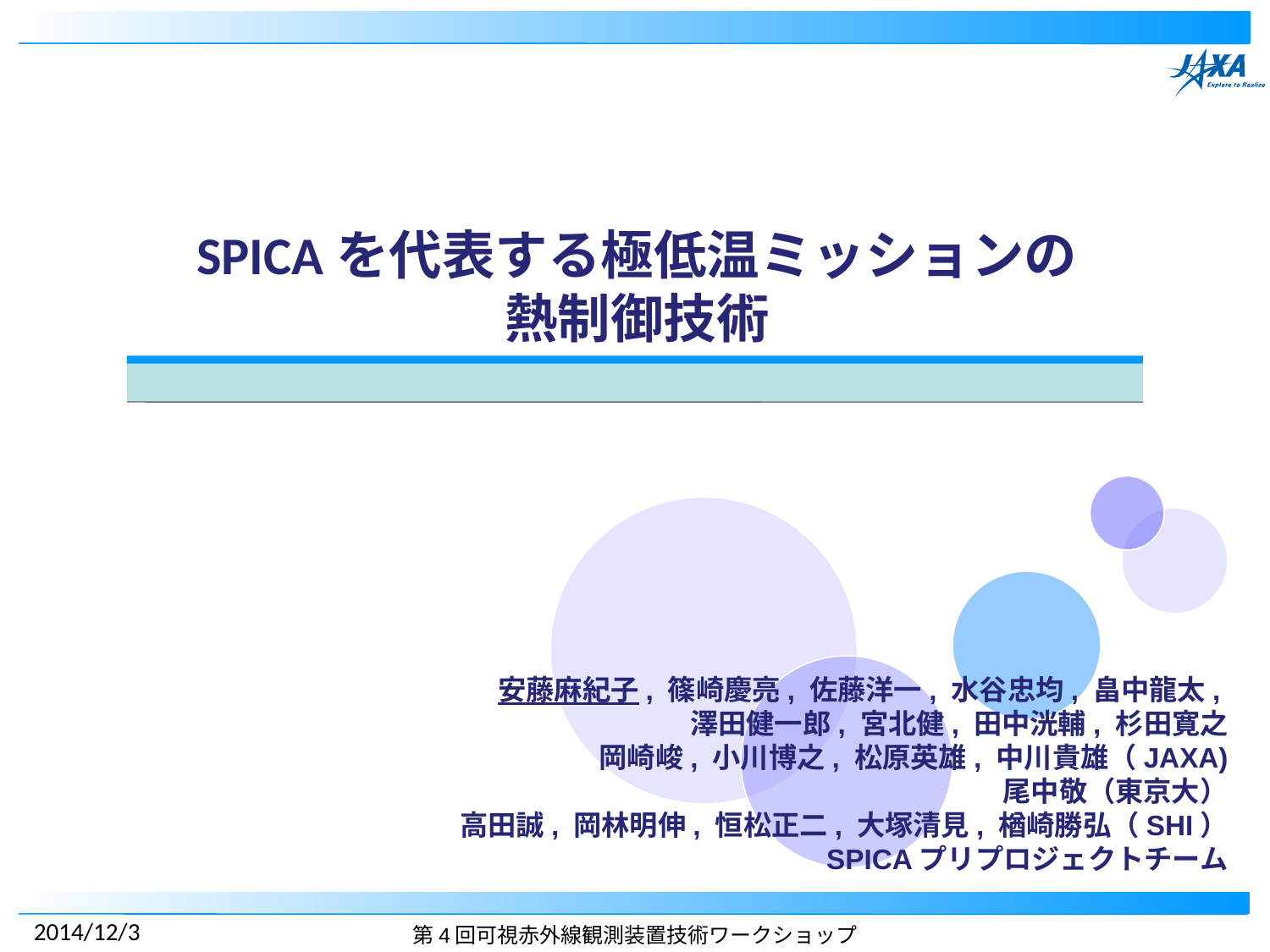

# SPICAを代表する極低温ミッションの 熱制御技術
安藤麻紀子, 篠崎慶亮, 佐藤洋一, 水谷忠均, 畠中龍太,
澤田健一郎, 宮北健, 田中洸輔, 杉田寛之
岡崎峻, 小川博之, 松原英雄, 中川貴雄（JAXA)
尾中敬（東京大）
高田誠, 岡林明伸, 恒松正二, 大塚清見, 楢崎勝弘（SHI）
SPICAプリプロジェクトチーム
2014/12/3
第4回可視赤外線観測装置技術ワークショップ